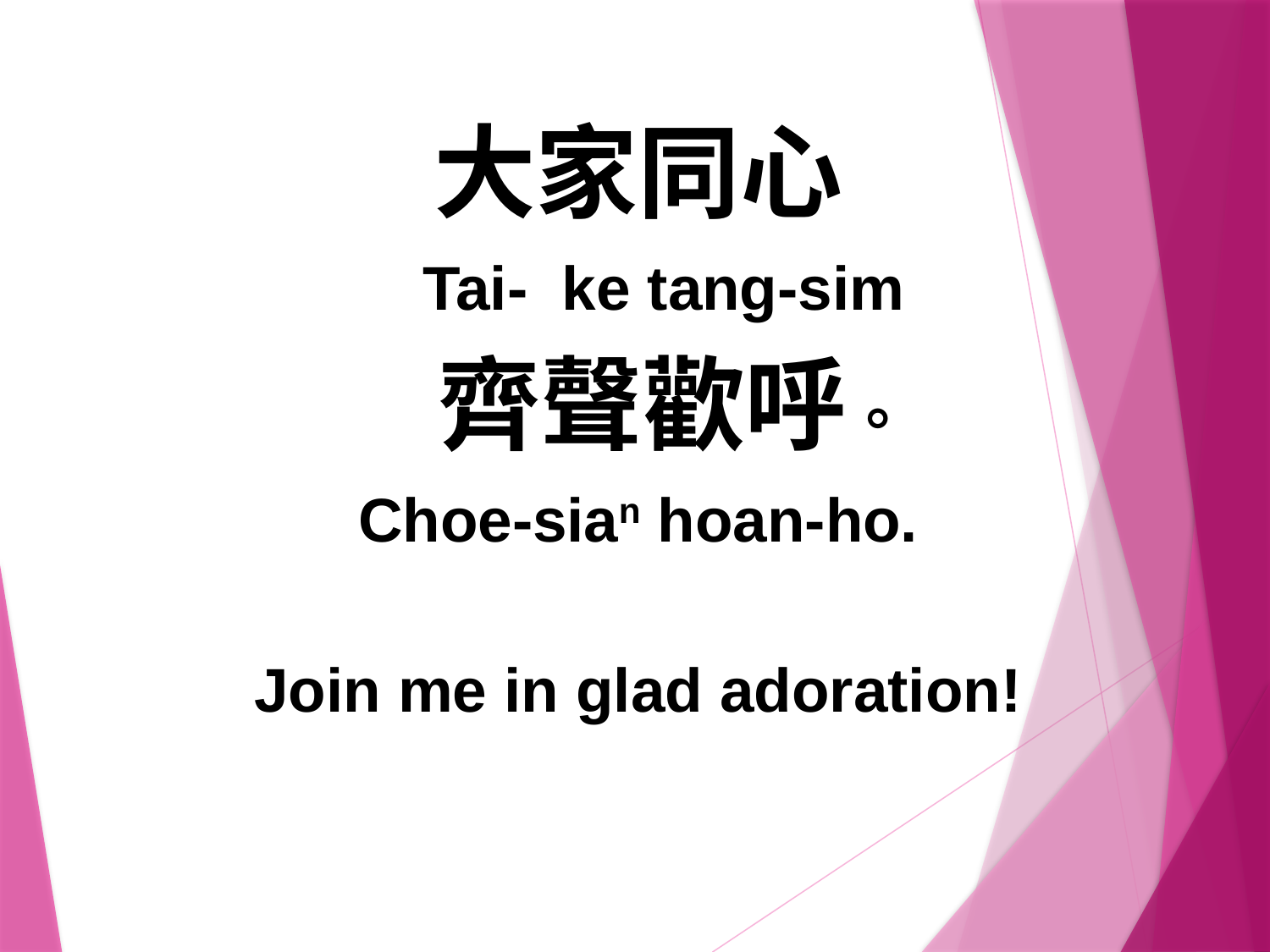

大家同心
   Tai-  ke tang-sim
  齊聲歡呼。
Choe-sian hoan-ho.

Join me in glad adoration!